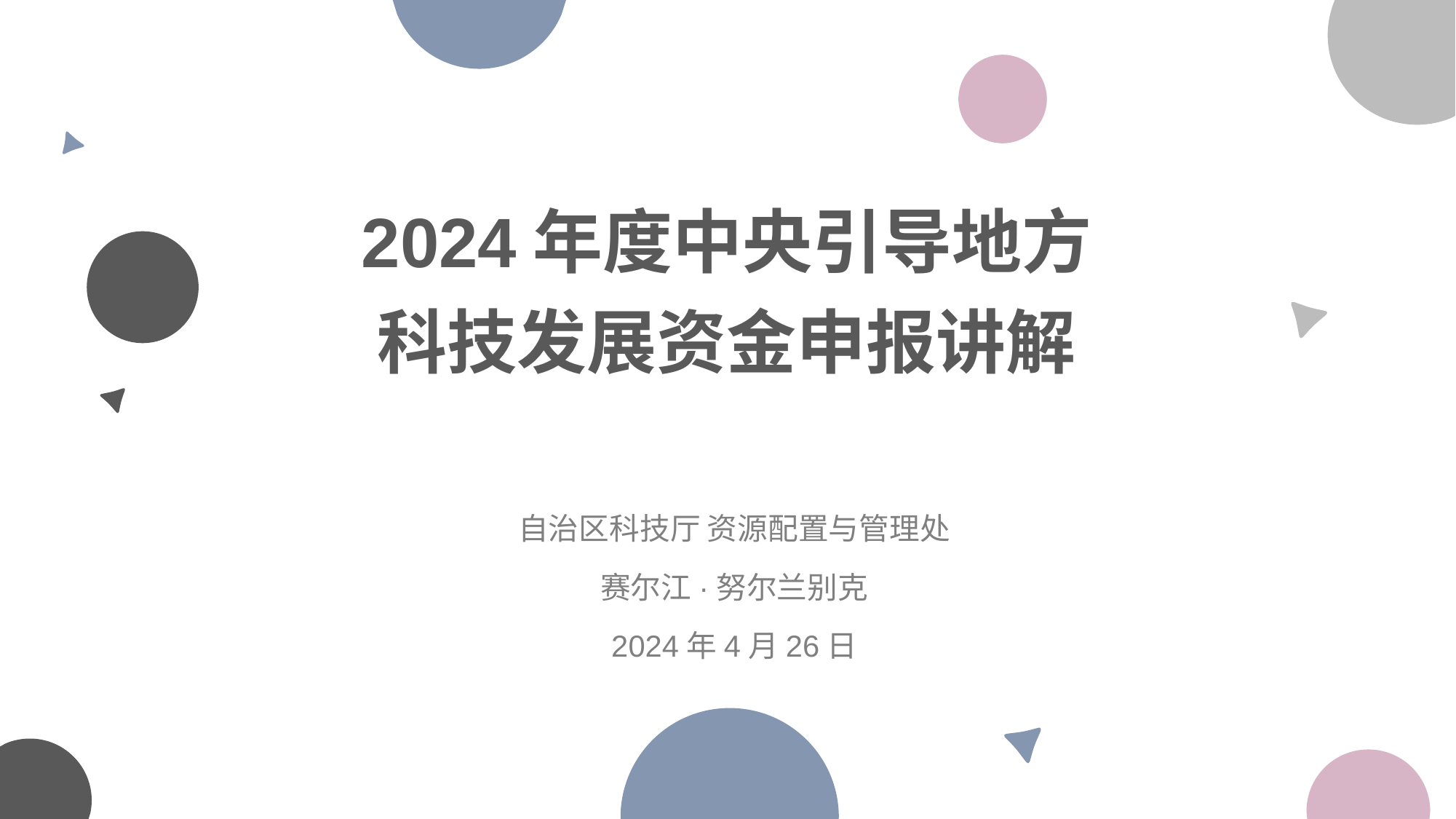

# 2024年度中央引导地方科技发展资金申报讲解
自治区科技厅 资源配置与管理处
赛尔江·努尔兰别克
2024年4月26日